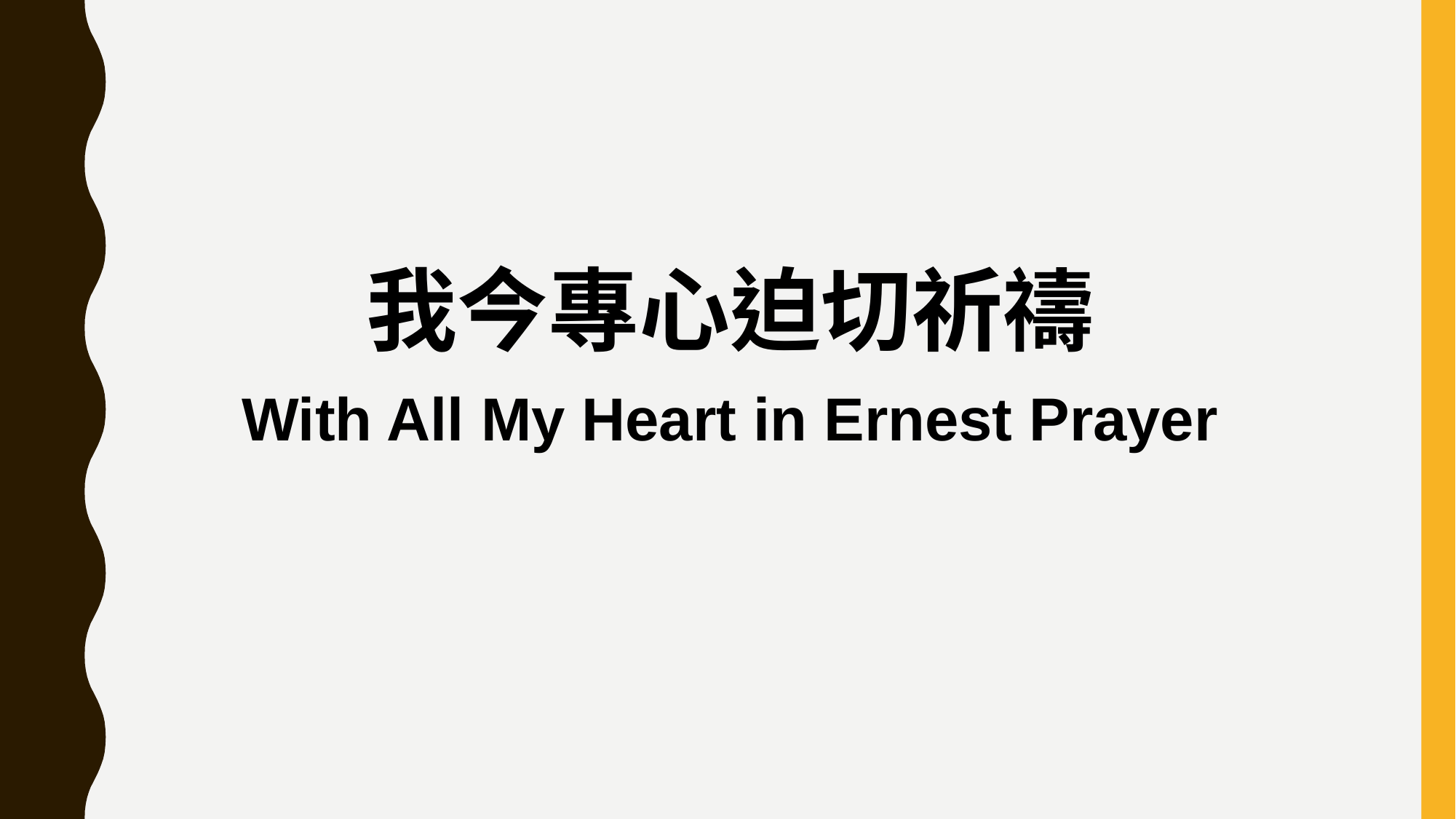

我今專心迫切祈禱
With All My Heart in Ernest Prayer